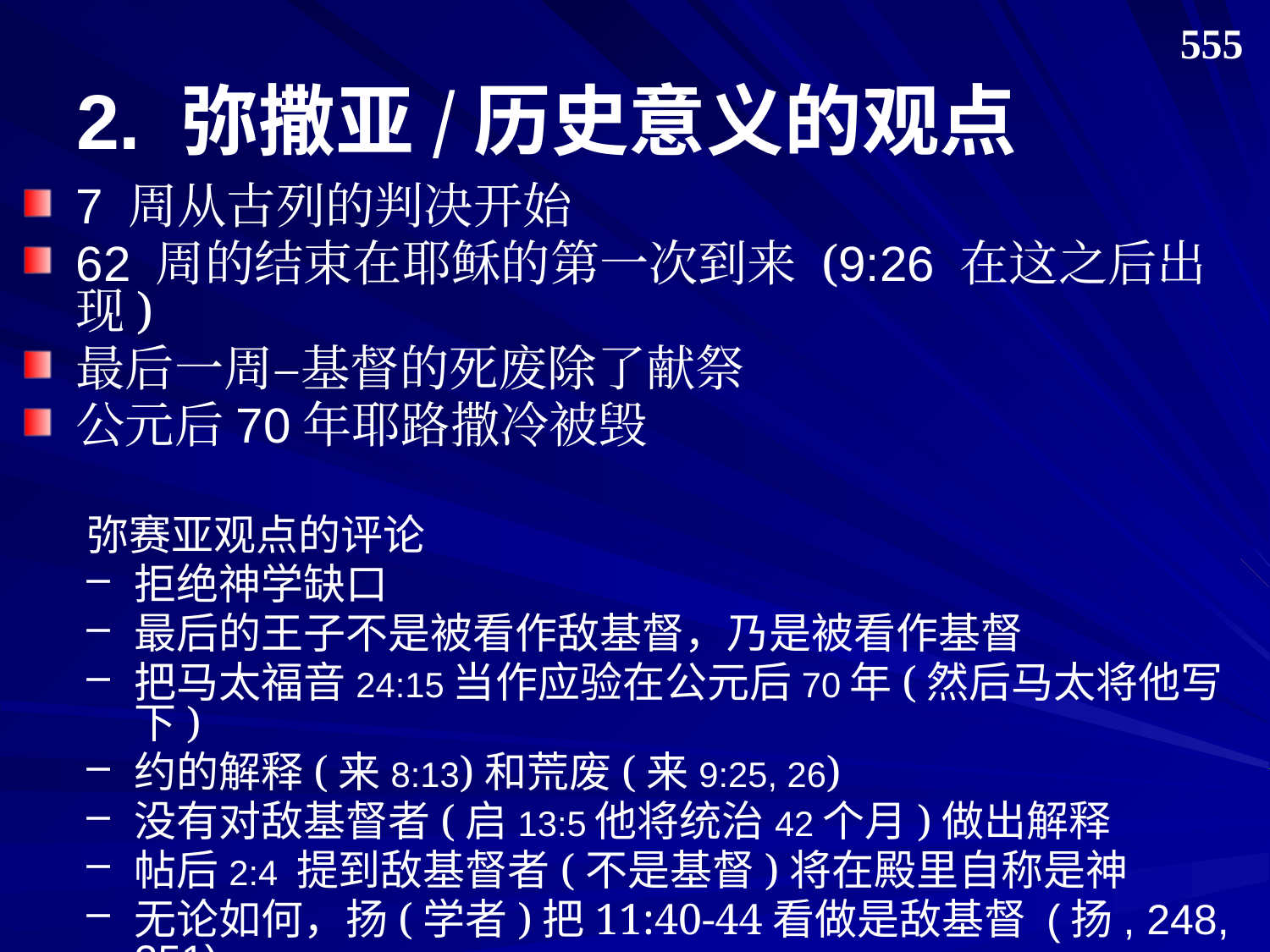

555
# 2. 弥撒亚/历史意义的观点
7 周从古列的判决开始
62 周的结束在耶稣的第一次到来 (9:26 在这之后出现)
最后一周–基督的死废除了献祭
公元后70年耶路撒冷被毁

弥赛亚观点的评论
拒绝神学缺口
最后的王子不是被看作敌基督，乃是被看作基督
把马太福音24:15当作应验在公元后70年(然后马太将他写下)
约的解释(来8:13)和荒废(来9:25, 26)
没有对敌基督者(启13:5他将统治42个月)做出解释
帖后2:4 提到敌基督者(不是基督)将在殿里自称是神
无论如何，扬(学者)把11:40-44看做是敌基督 (扬, 248, 251)